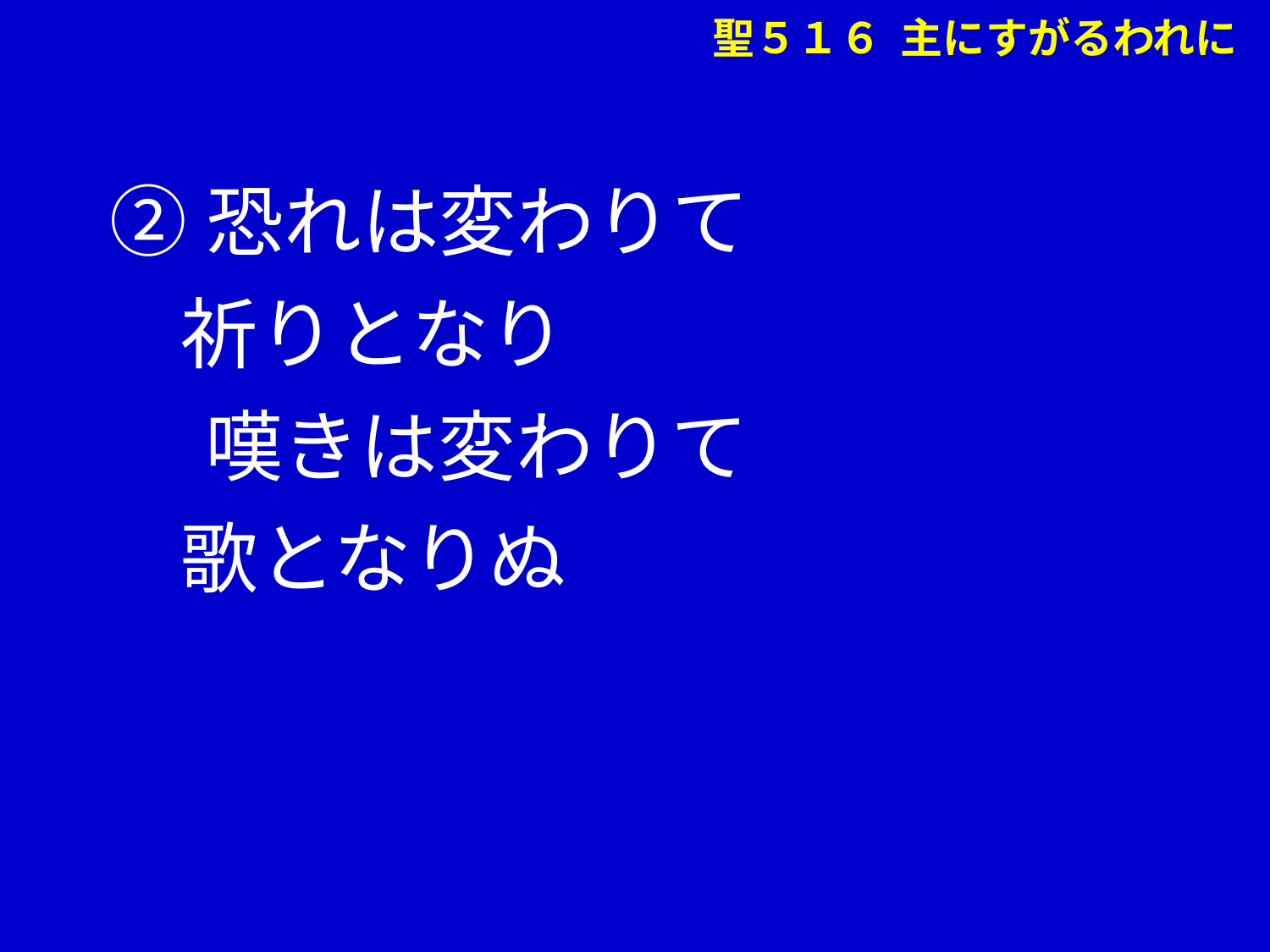

聖５１６  主にすがるわれに
②恐れは変わりて
   祈りとなり
　 嘆きは変わりて
   歌となりぬ